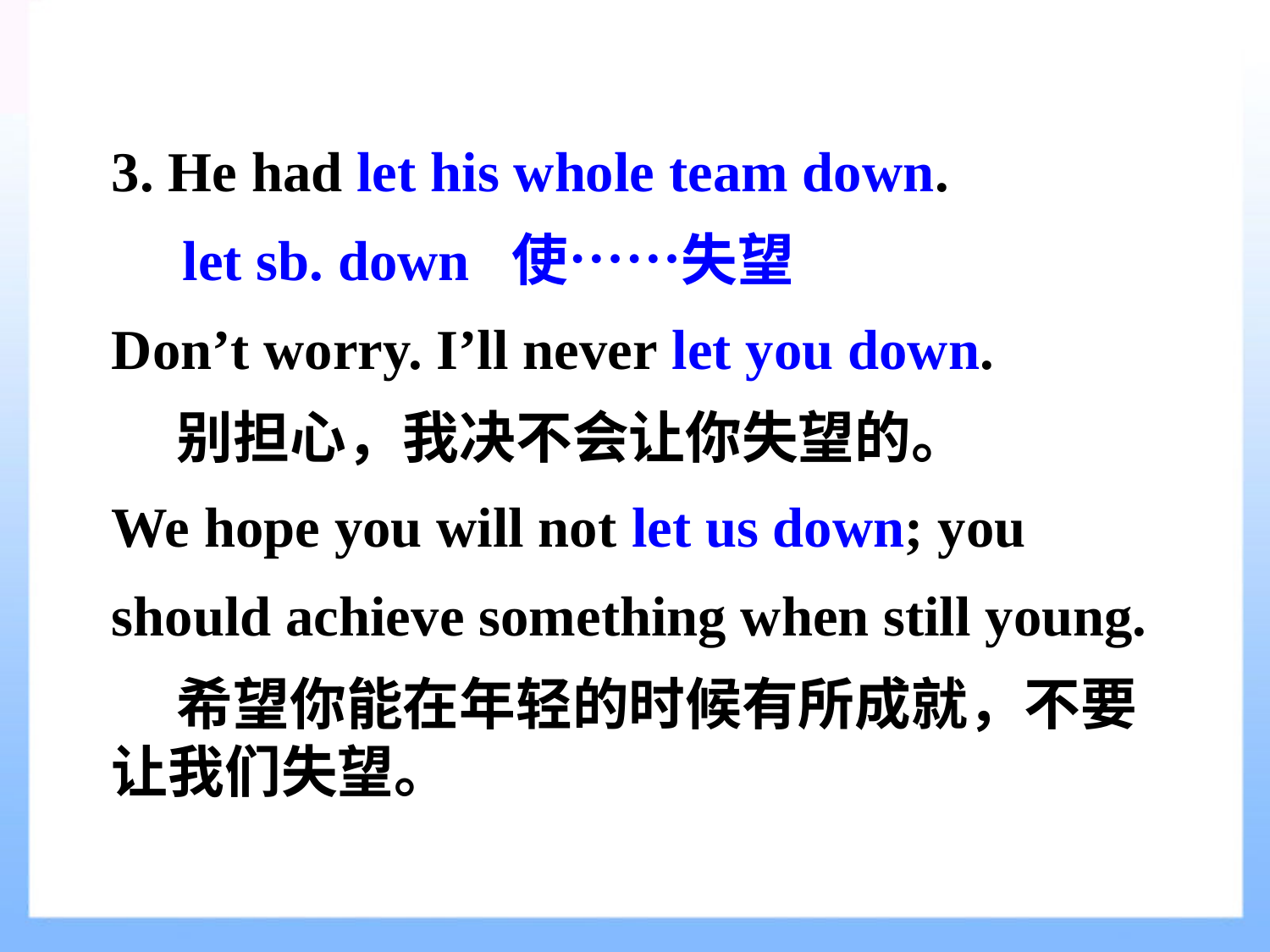

3. He had let his whole team down.
     let sb. down  使……失望
Don’t worry. I’ll never let you down.
    别担心，我决不会让你失望的。
We hope you will not let us down; you
should achieve something when still young.
    希望你能在年轻的时候有所成就，不要让我们失望。